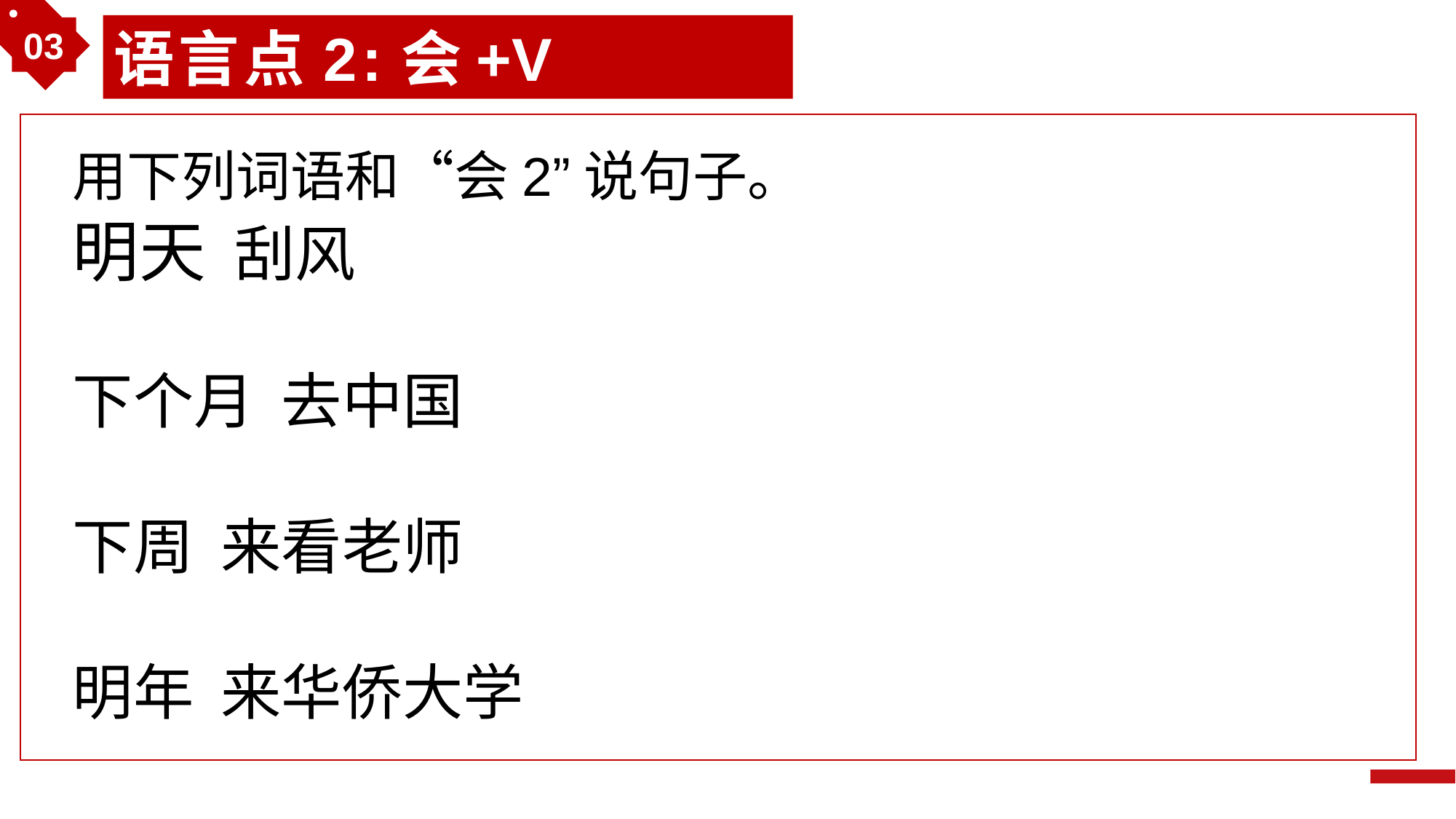

03
语言点2:会+V

用下列词语和“会2”说句子。
明天  刮风

下个月  去中国

下周  来看老师

明年  来华侨大学